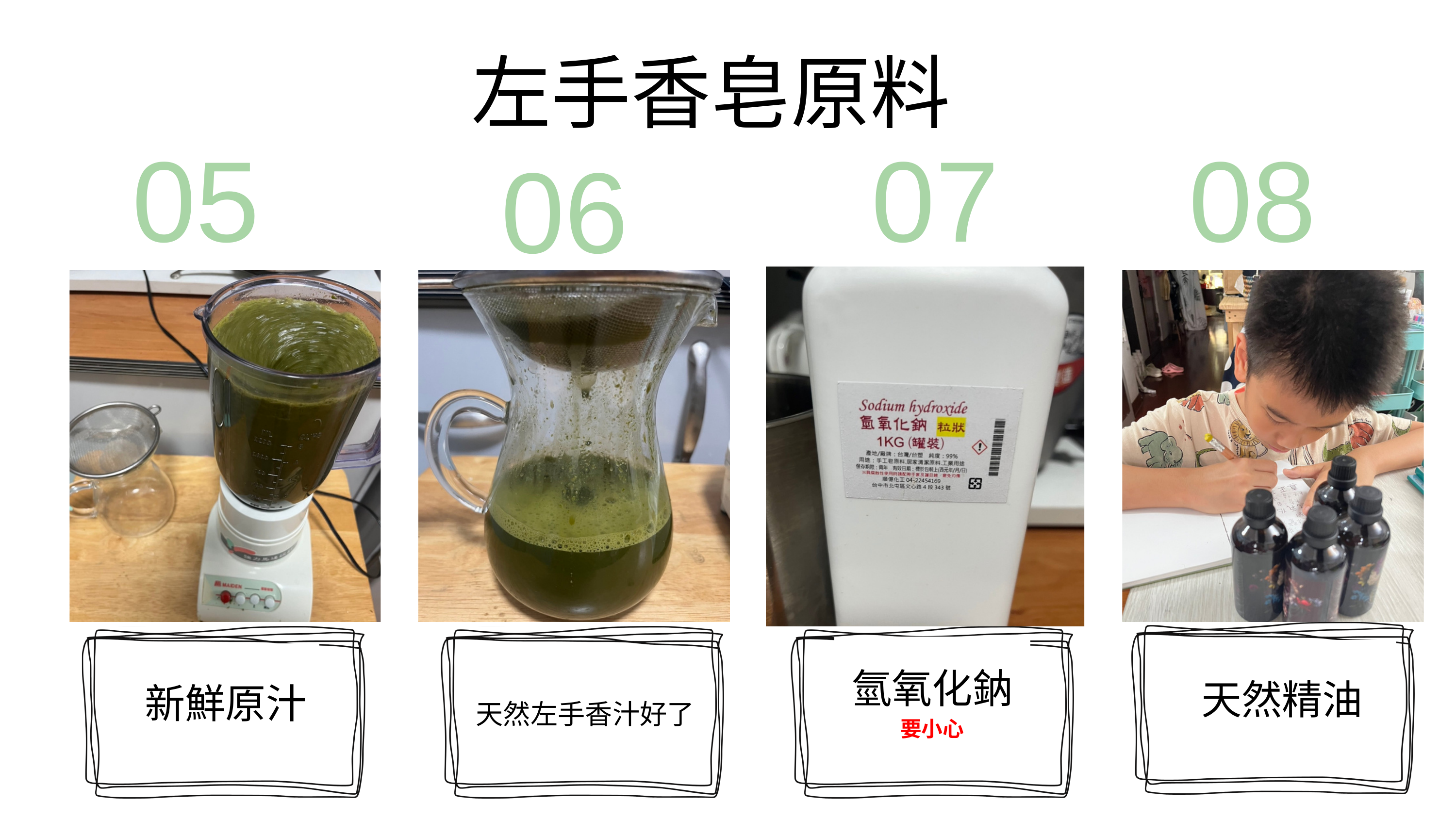

左手香皂原料
05
07
08
06

氫氧化鈉
要小心

天然精油

新鮮原汁

天然左手香汁好了